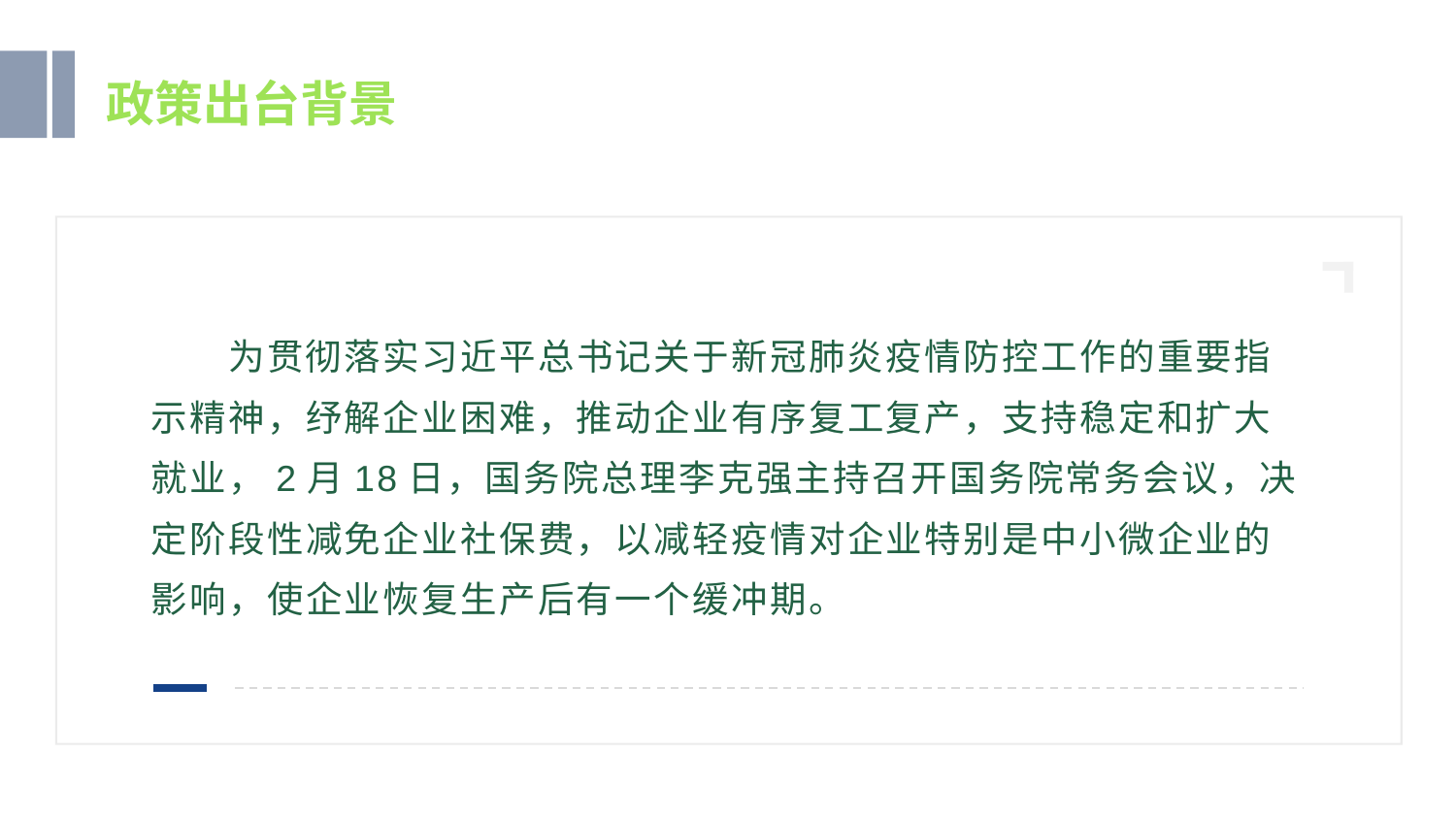

政策出台背景

为贯彻落实习近平总书记关于新冠肺炎疫情防控工作的重要指示精神，纾解企业困难，推动企业有序复工复产，支持稳定和扩大就业，2月18日，国务院总理李克强主持召开国务院常务会议，决定阶段性减免企业社保费，以减轻疫情对企业特别是中小微企业的影响，使企业恢复生产后有一个缓冲期。